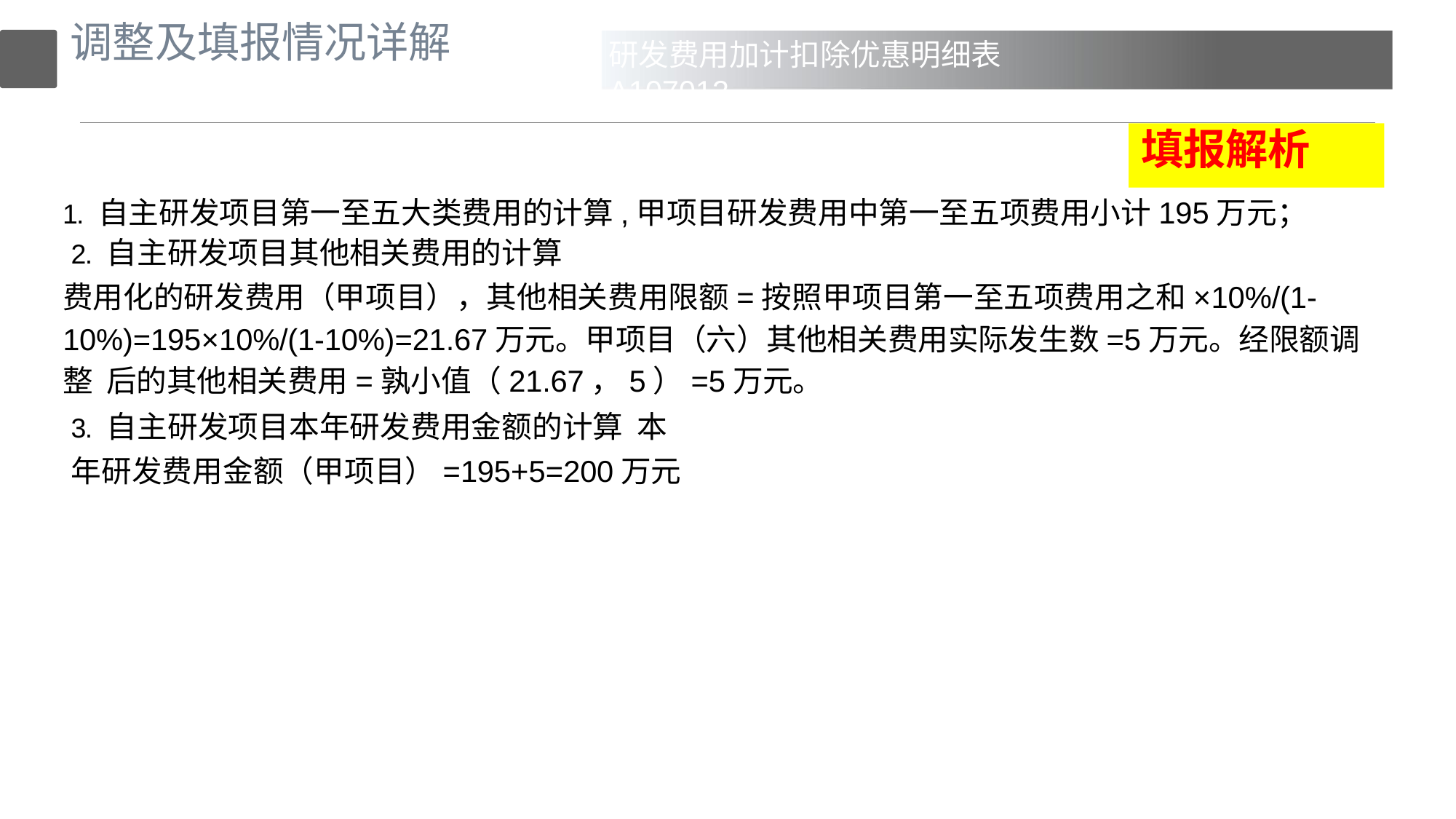

# 调整及填报情况详解

研发费用加计扣除优惠明细表A107012
填报解析
1. 自主研发项目第一至五大类费用的计算,甲项目研发费用中第一至五项费用小计195万元；
2. 自主研发项目其他相关费用的计算
费用化的研发费用（甲项目），其他相关费用限额=按照甲项目第一至五项费用之和×10%/(1-  10%)=195×10%/(1-10%)=21.67万元。甲项目（六）其他相关费用实际发生数=5万元。经限额调整  后的其他相关费用=孰小值（21.67，5）=5万元。
3. 自主研发项目本年研发费用金额的计算  本年研发费用金额（甲项目）=195+5=200万元